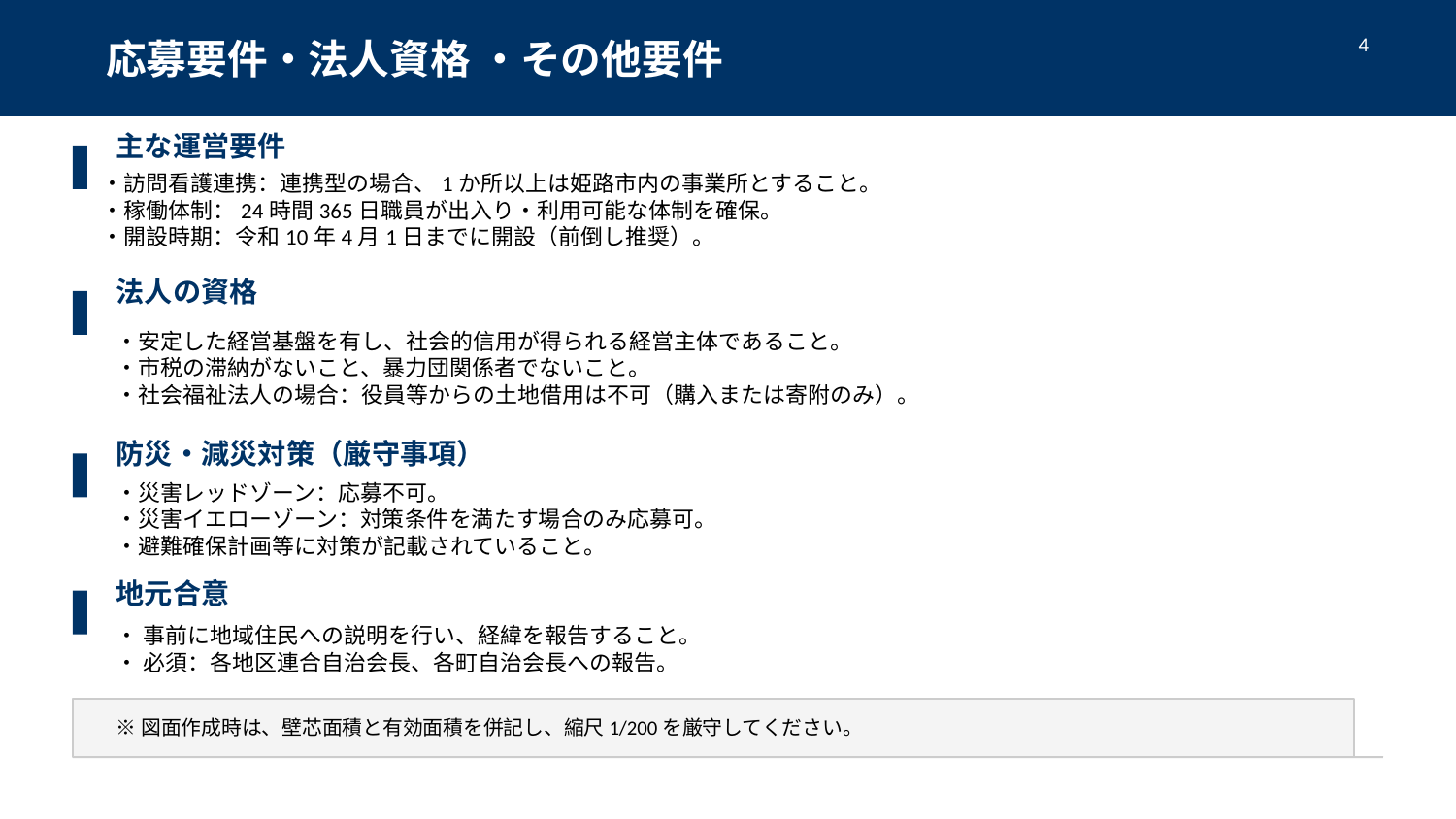

応募要件・法人資格 ・その他要件
4

主な運営要件
・訪問看護連携：連携型の場合、1か所以上は姫路市内の事業所とすること。
・稼働体制：24時間365日職員が出入り・利用可能な体制を確保。
・開設時期：令和10年4月1日までに開設（前倒し推奨）。
法人の資格

・安定した経営基盤を有し、社会的信用が得られる経営主体であること。
・市税の滞納がないこと、暴力団関係者でないこと。
・社会福祉法人の場合：役員等からの土地借用は不可（購入または寄附のみ）。
防災・減災対策（厳守事項）

・災害レッドゾーン：応募不可。
・災害イエローゾーン：対策条件を満たす場合のみ応募可。
・避難確保計画等に対策が記載されていること。
地元合意

・ 事前に地域住民への説明を行い、経緯を報告すること。
・ 必須：各地区連合自治会長、各町自治会長への報告。
※図面作成時は、壁芯面積と有効面積を併記し、縮尺1/200を厳守してください。